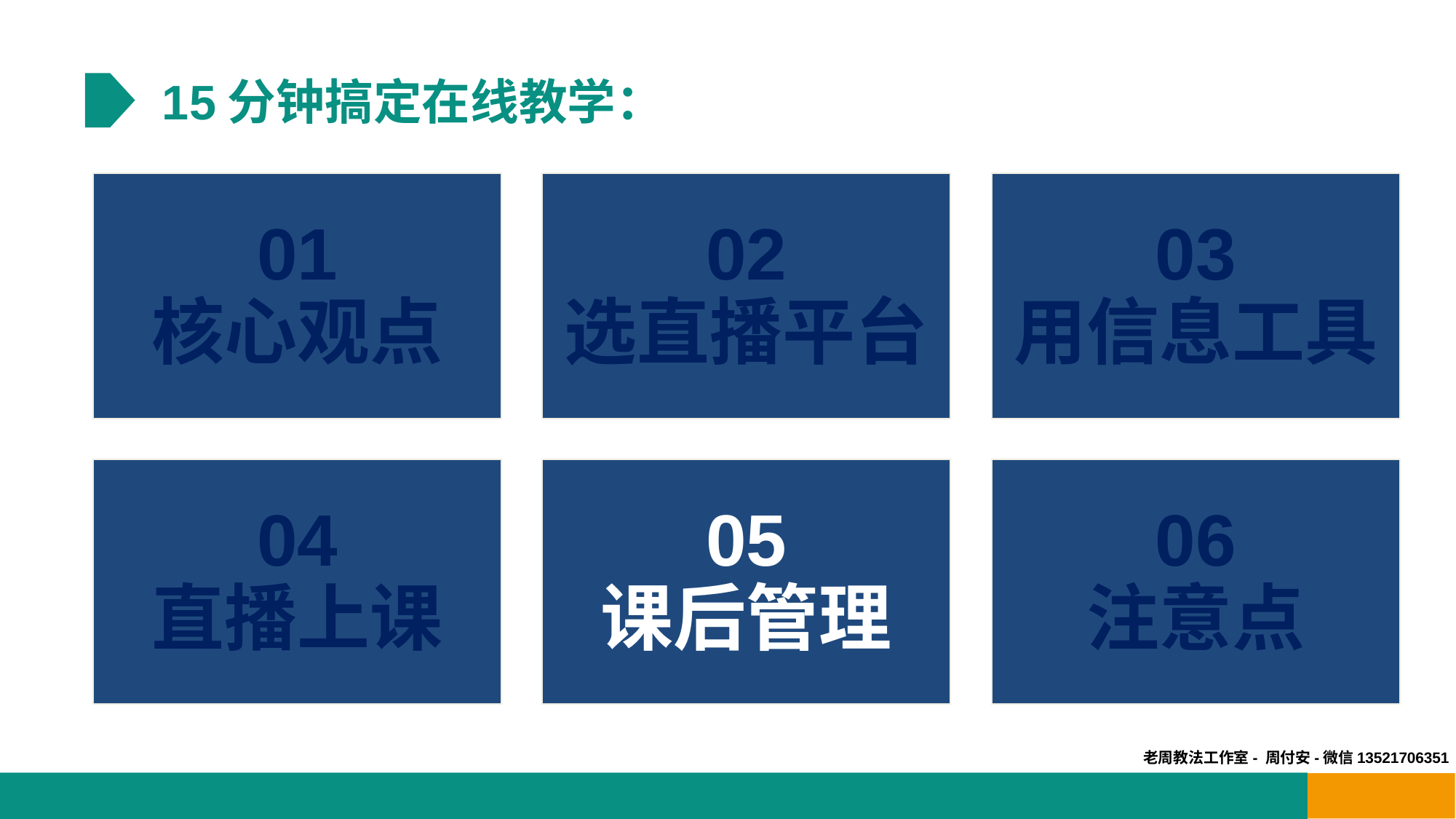

15分钟搞定在线教学：
01
核心观点
02
选直播平台
03
用信息工具
04
直播上课
05
课后管理
06
注意点